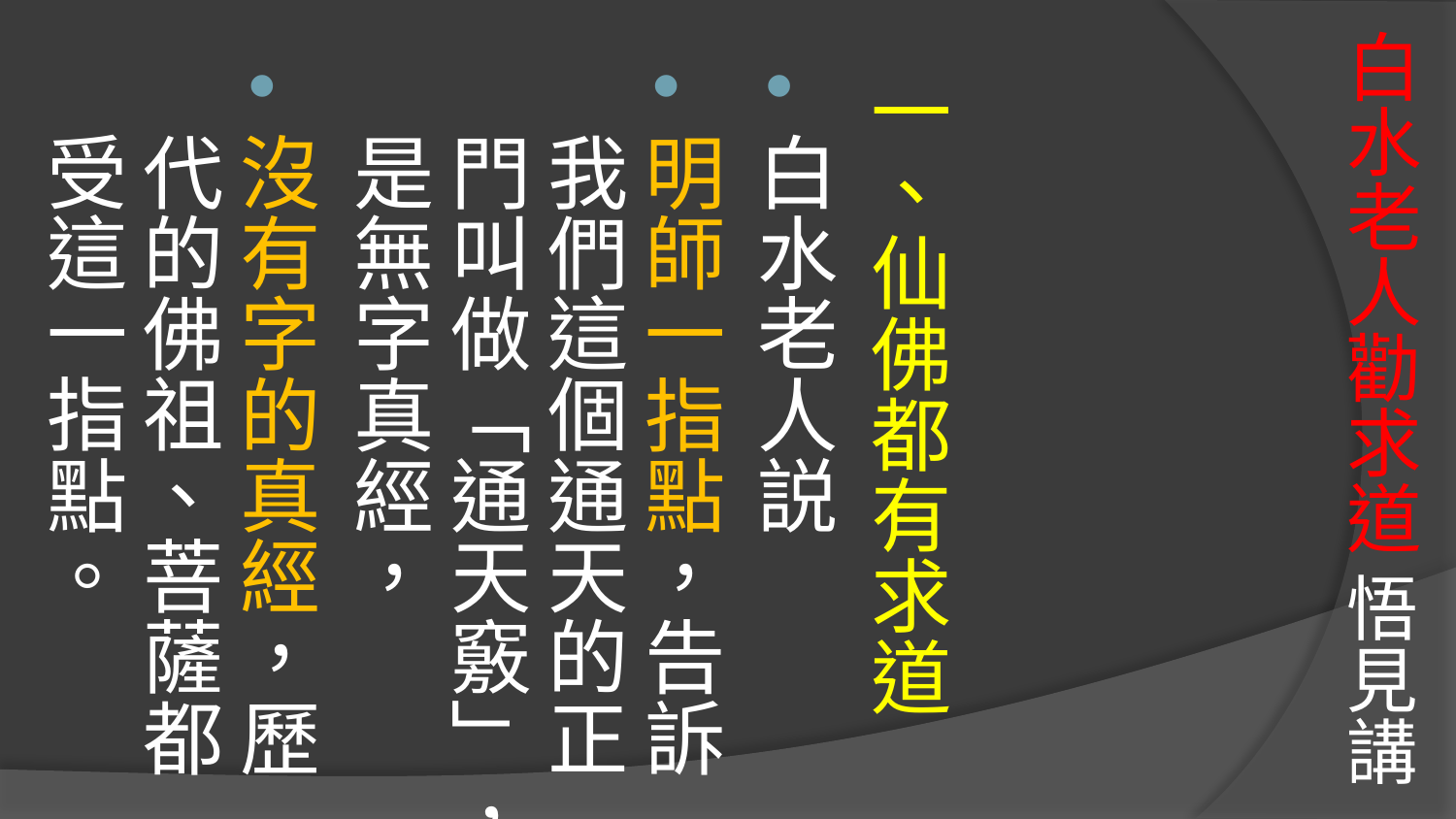

# 白水老人勸求道 悟見講
一、仙佛都有求道
白水老人説
明師一指點，告訴我們這個通天的正門叫做「通天竅」，是無字真經，
沒有字的真經，歷代的佛祖、菩薩都受這一指點。